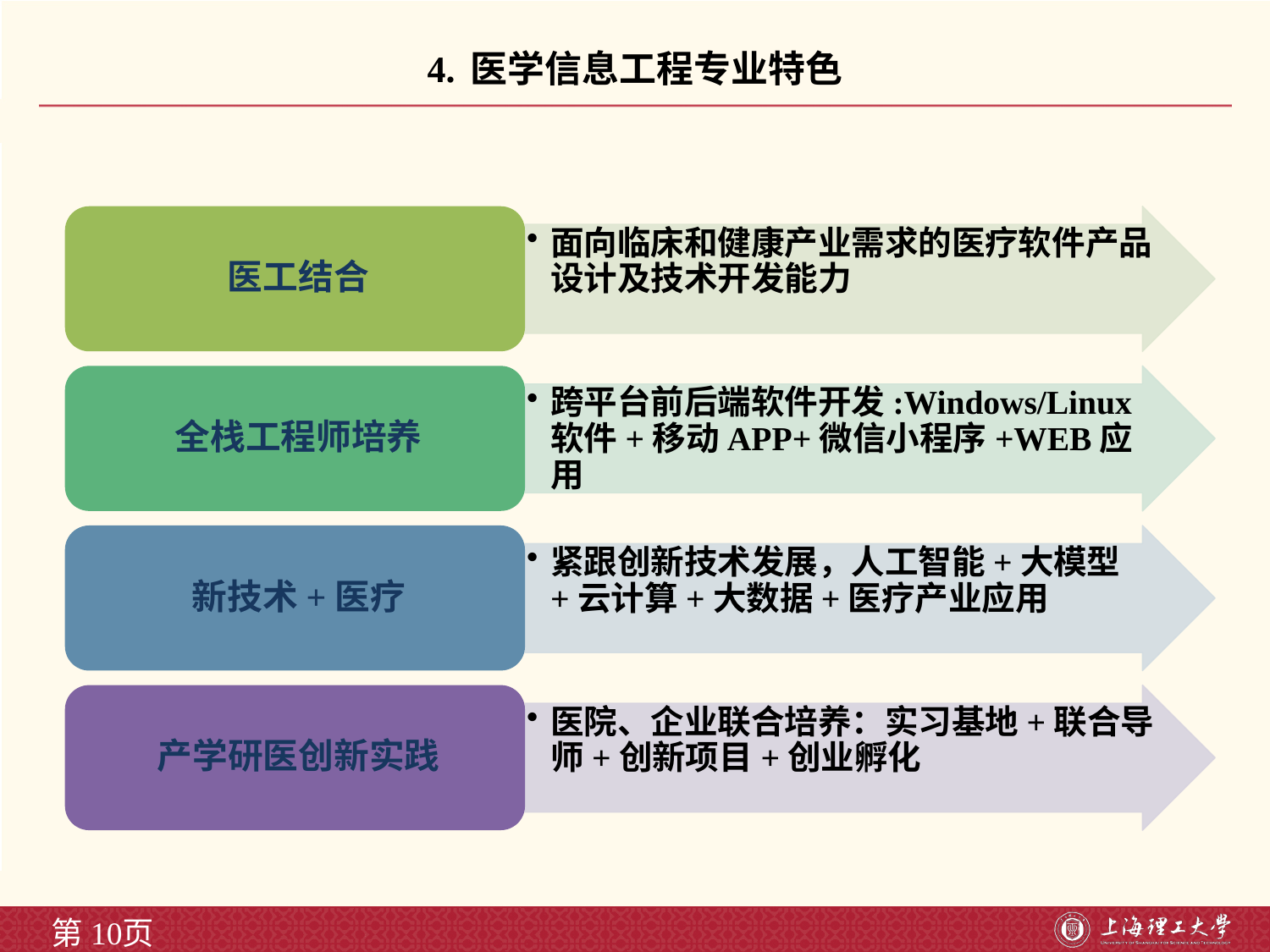

# 4. 医学信息工程专业特色
面向临床和健康产业需求的医疗软件产品设计及技术开发能力
医工结合
跨平台前后端软件开发:Windows/Linux软件+移动APP+微信小程序+WEB应用
全栈工程师培养
紧跟创新技术发展，人工智能+大模型+云计算+大数据+医疗产业应用
新技术+医疗
医院、企业联合培养：实习基地+联合导师+创新项目+创业孵化
产学研医创新实践
第10页